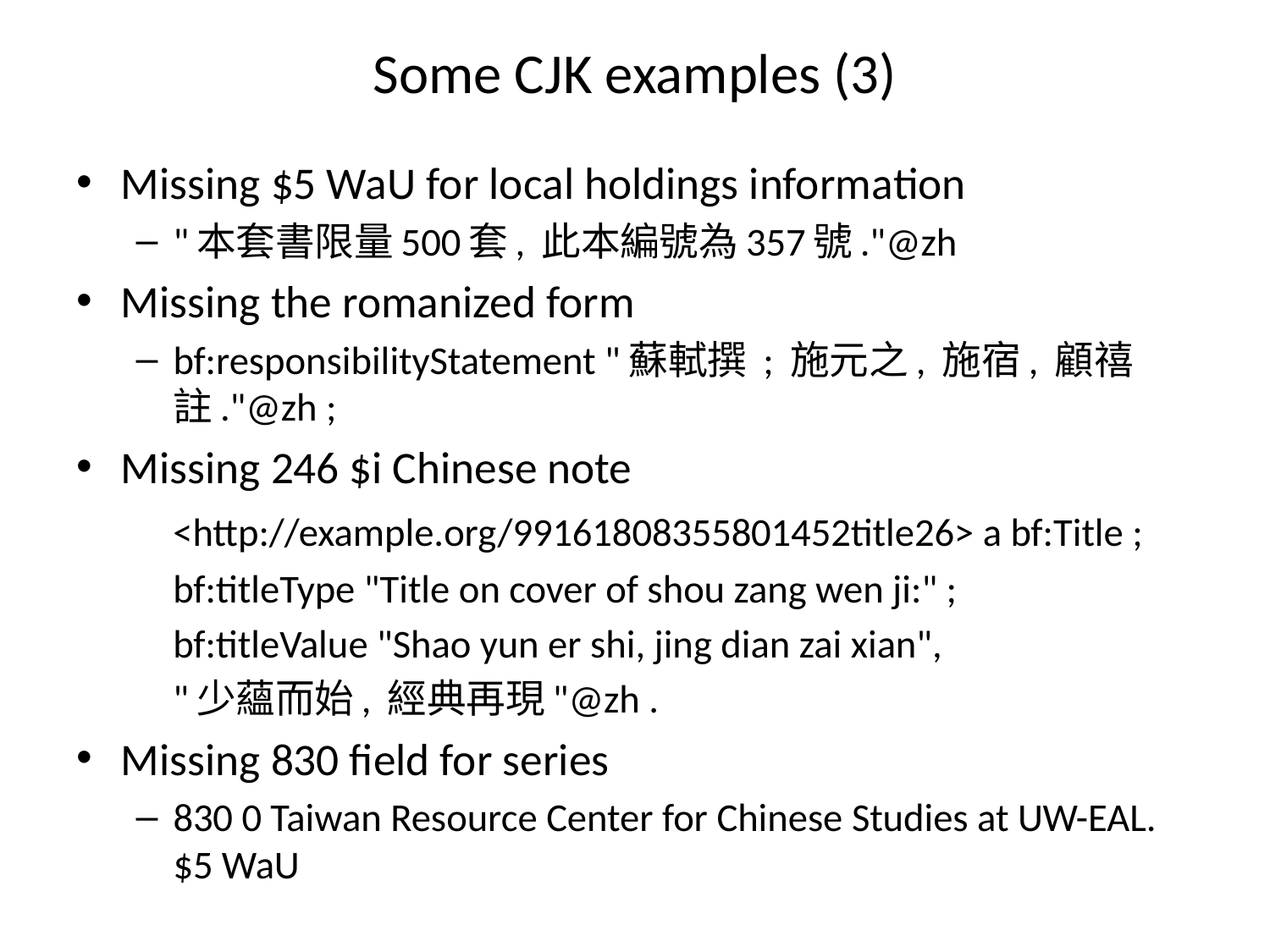

# Some CJK examples (3)
Missing $5 WaU for local holdings information
"本套書限量500套, 此本編號為357號."@zh
Missing the romanized form
bf:responsibilityStatement "蘇軾撰 ; 施元之, 施宿, 顧禧註."@zh ;
Missing 246 $i Chinese note
	<http://example.org/99161808355801452title26> a bf:Title ;
	bf:titleType "Title on cover of shou zang wen ji:" ;
	bf:titleValue "Shao yun er shi, jing dian zai xian",
	"少蘊而始, 經典再現"@zh .
Missing 830 field for series
830 0 Taiwan Resource Center for Chinese Studies at UW-EAL. $5 WaU